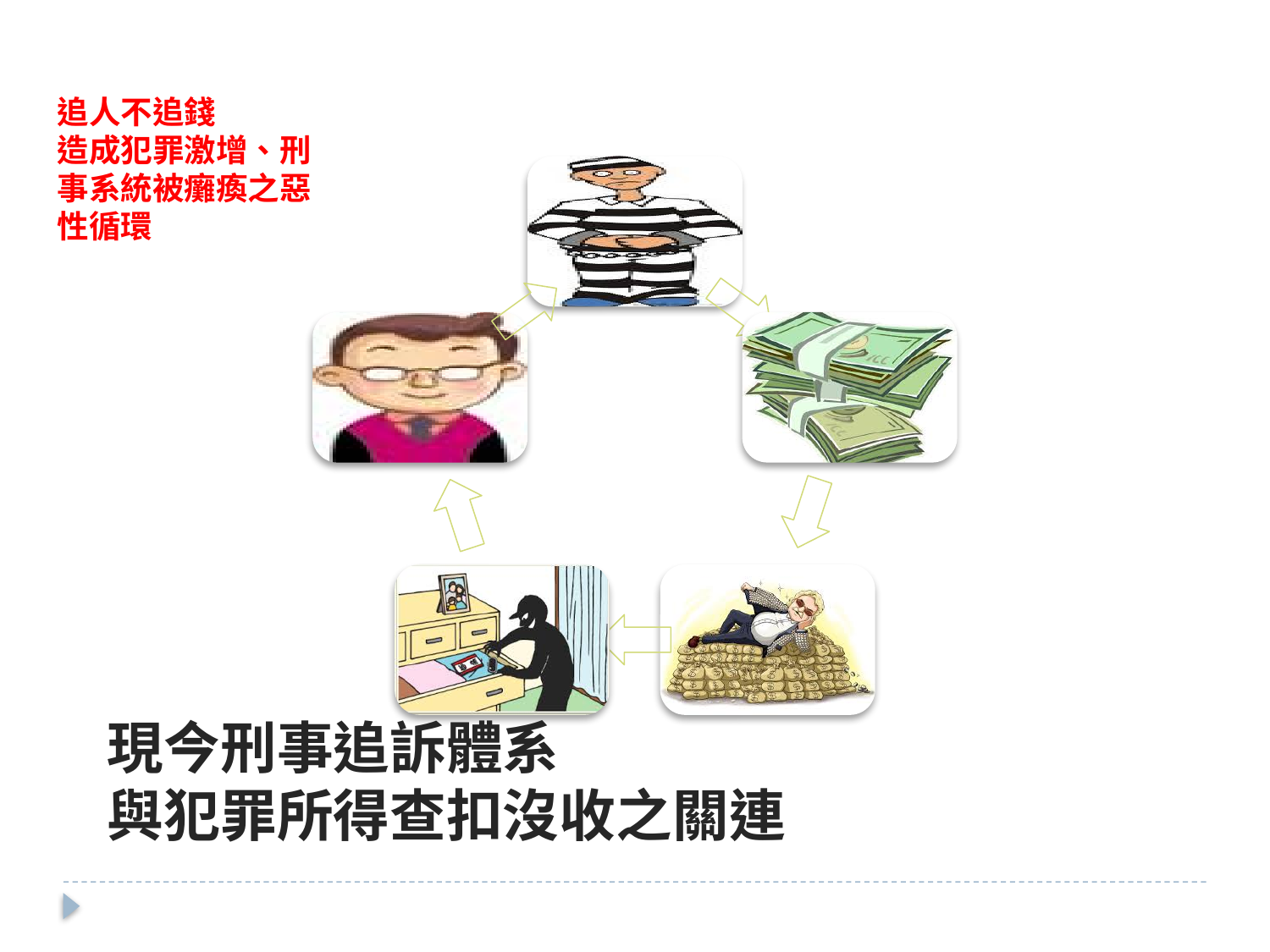

追人不追錢
造成犯罪激增、刑事系統被癱瘓之惡性循環

現今刑事追訴體系
與犯罪所得查扣沒收之關連